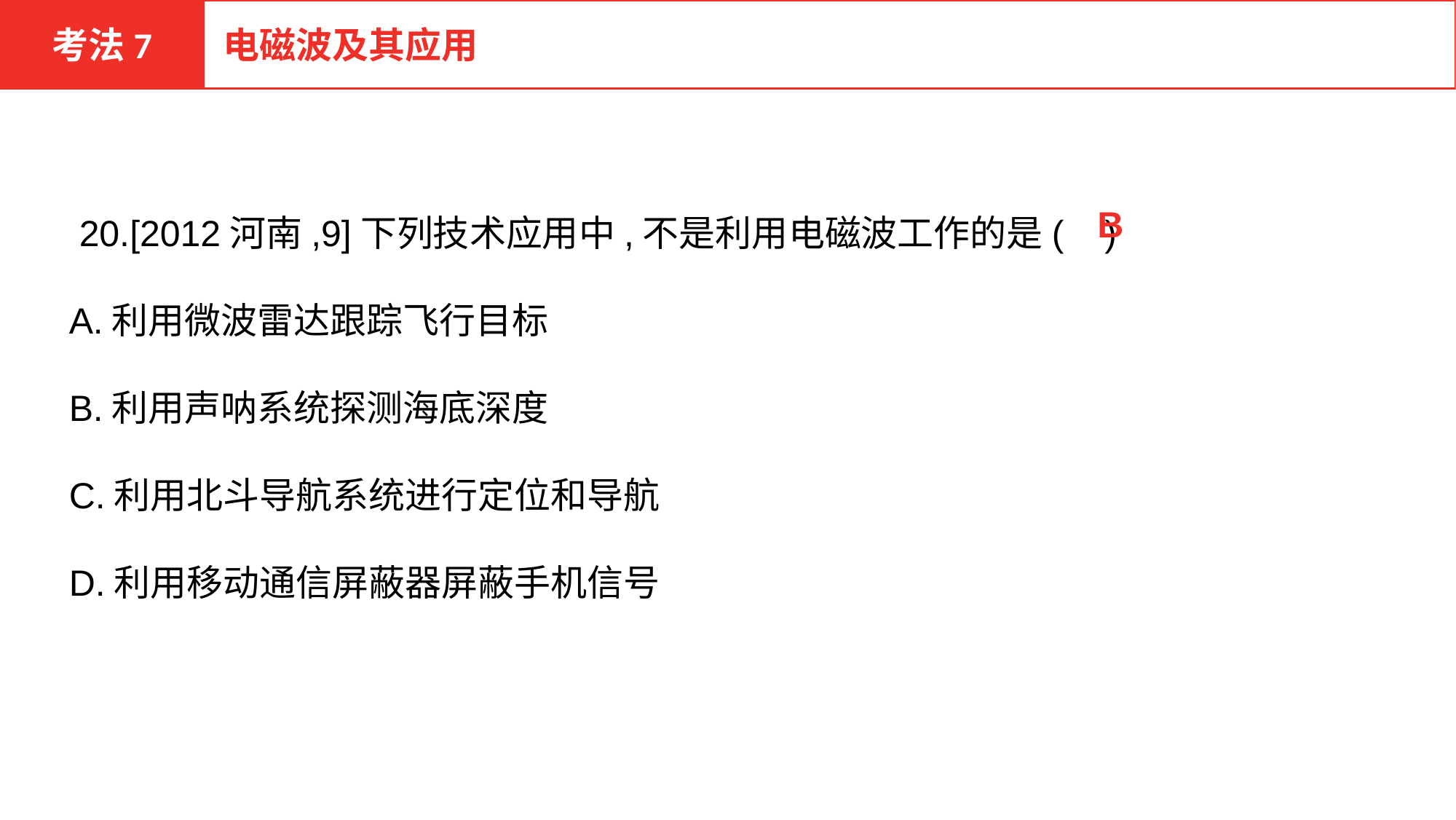

考法7
电磁波及其应用
 20.[2012河南,9]下列技术应用中,不是利用电磁波工作的是	(    )
A.利用微波雷达跟踪飞行目标
B.利用声呐系统探测海底深度
C.利用北斗导航系统进行定位和导航
D.利用移动通信屏蔽器屏蔽手机信号
B